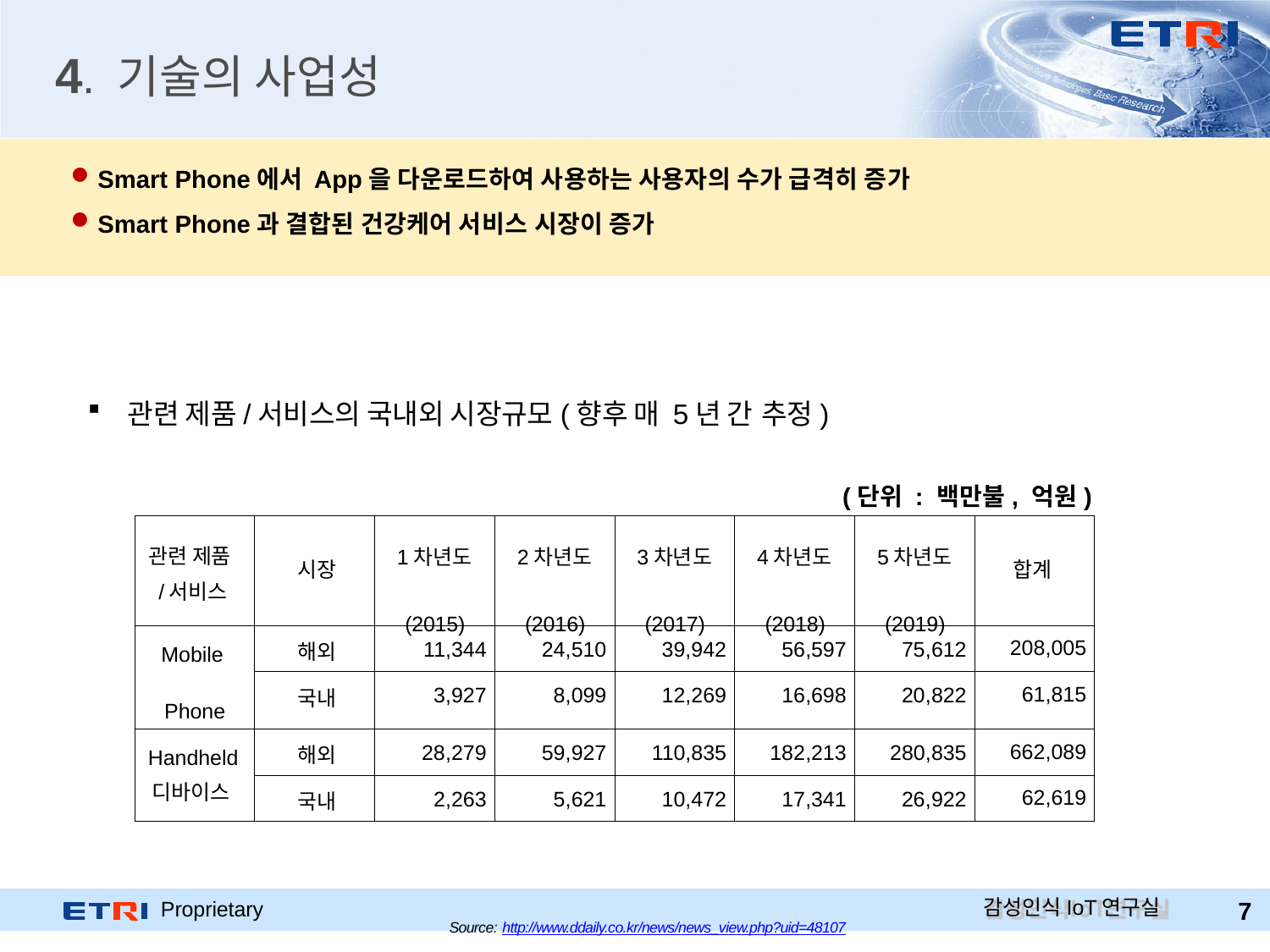

# 4. 기술의 사업성

Smart Phone에서 App을 다운로드하여 사용하는 사용자의 수가 급격히 증가
Smart Phone과 결합된 건강케어 서비스 시장이 증가
관련 제품/서비스의 국내외 시장규모(향후 매 5년 간 추정)

(단위 : 백만불, 억원)
| 관련 제품 /서비스 | 시장 | 1차년도 (2015) | 2차년도 (2016) | 3차년도 (2017) | 4차년도 (2018) | 5차년도 (2019) | 합계 |
| --- | --- | --- | --- | --- | --- | --- | --- |
| Mobile Phone | 해외 | 11,344 | 24,510 | 39,942 | 56,597 | 75,612 | 208,005 |
|  | 국내 | 3,927 | 8,099 | 12,269 | 16,698 | 20,822 | 61,815 |
| Handheld 디바이스 | 해외 | 28,279 | 59,927 | 110,835 | 182,213 | 280,835 | 662,089 |
|  | 국내 | 2,263 | 5,621 | 10,472 | 17,341 | 26,922 | 62,619 |

감성인식IoT연구실
Proprietary
7

Source: http://www.ddaily.co.kr/news/news_view.php?uid=48107